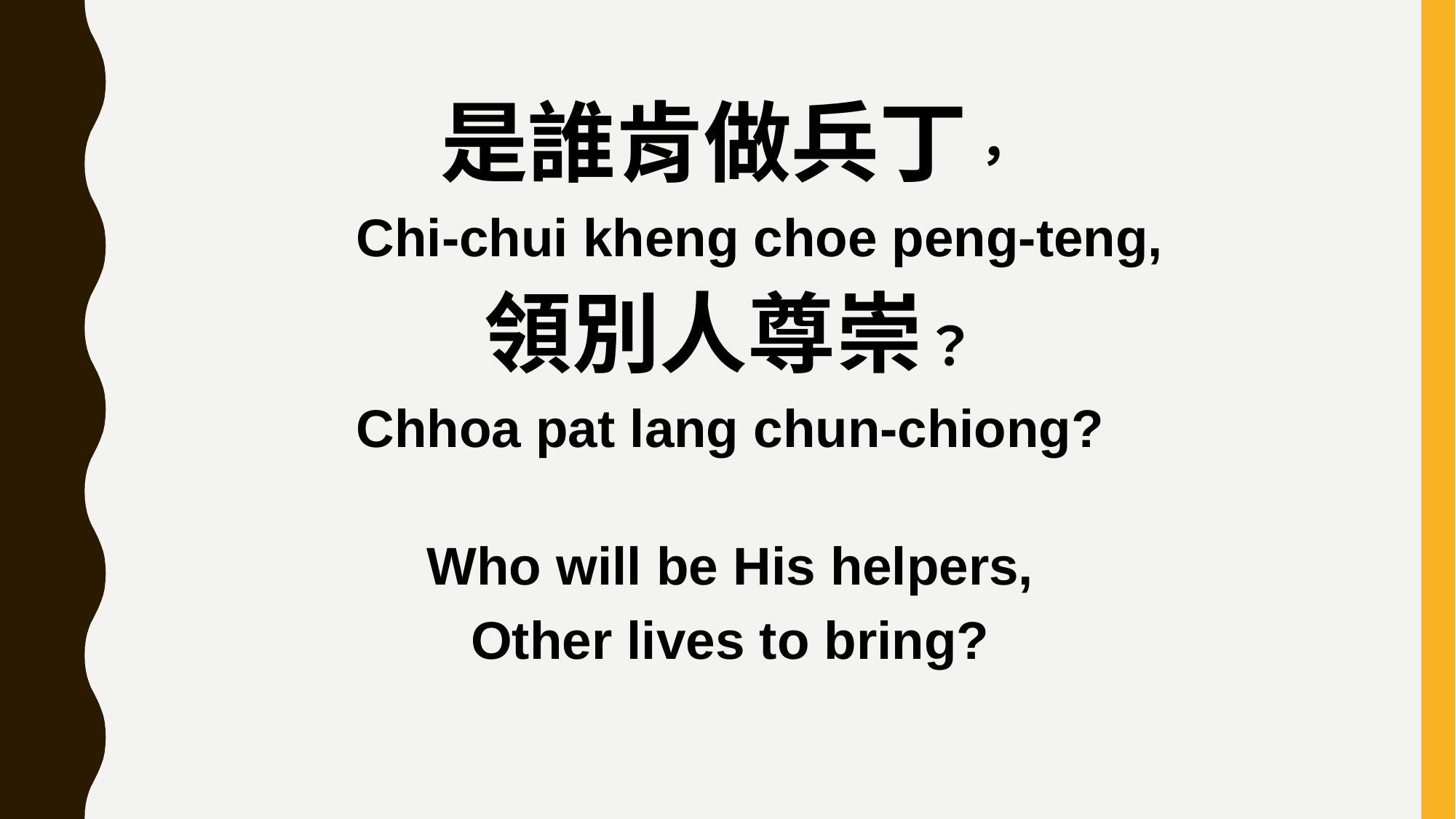

是誰肯做兵丁，
    Chi-chui kheng choe peng-teng,
領別人尊崇？
Chhoa pat lang chun-chiong?

Who will be His helpers,
Other lives to bring?